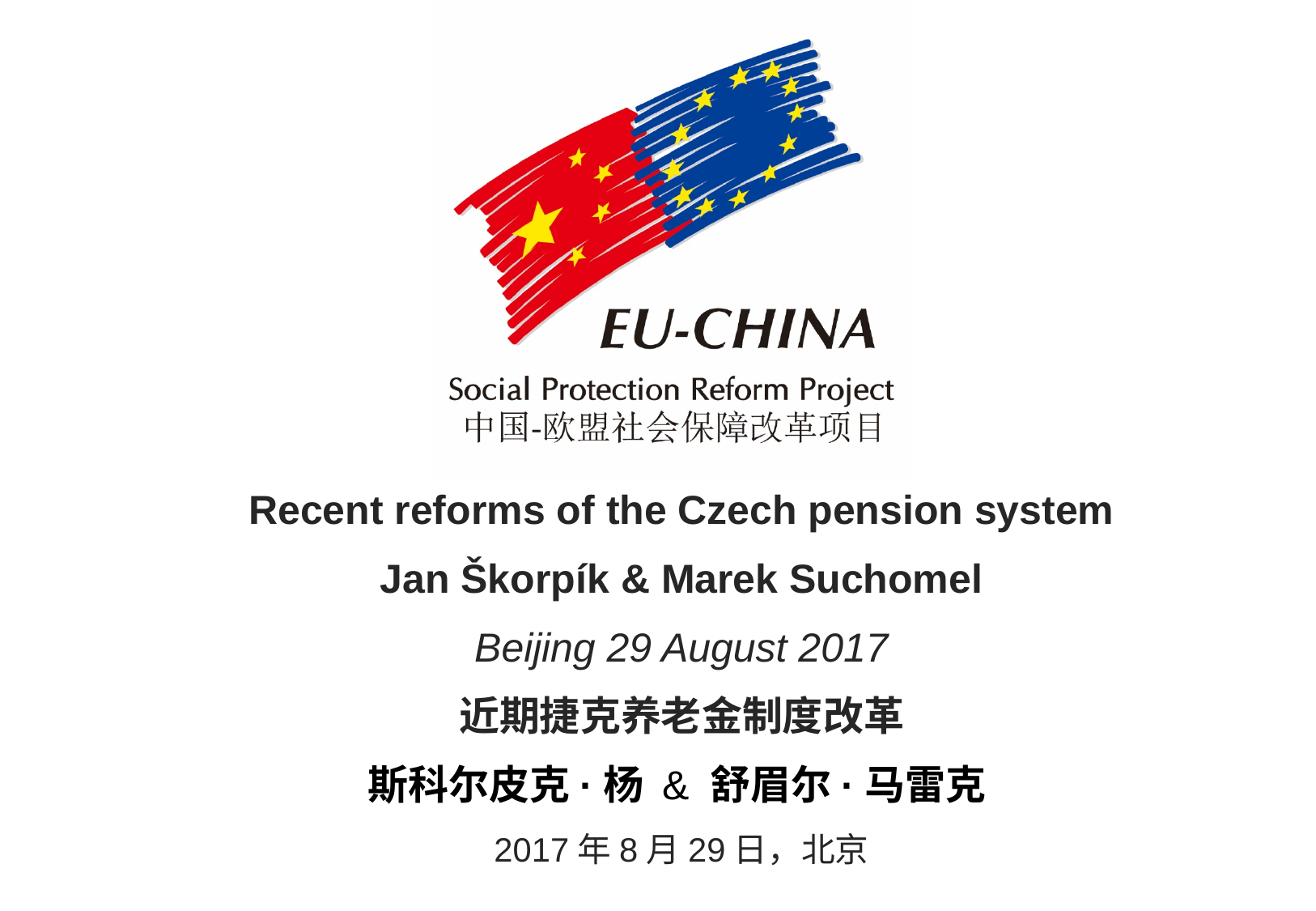

Recent reforms of the Czech pension system
Jan Škorpík & Marek Suchomel
Beijing 29 August 2017
近期捷克养老金制度改革
斯科尔皮克·杨 & 舒眉尔·马雷克
2017年8月29日，北京